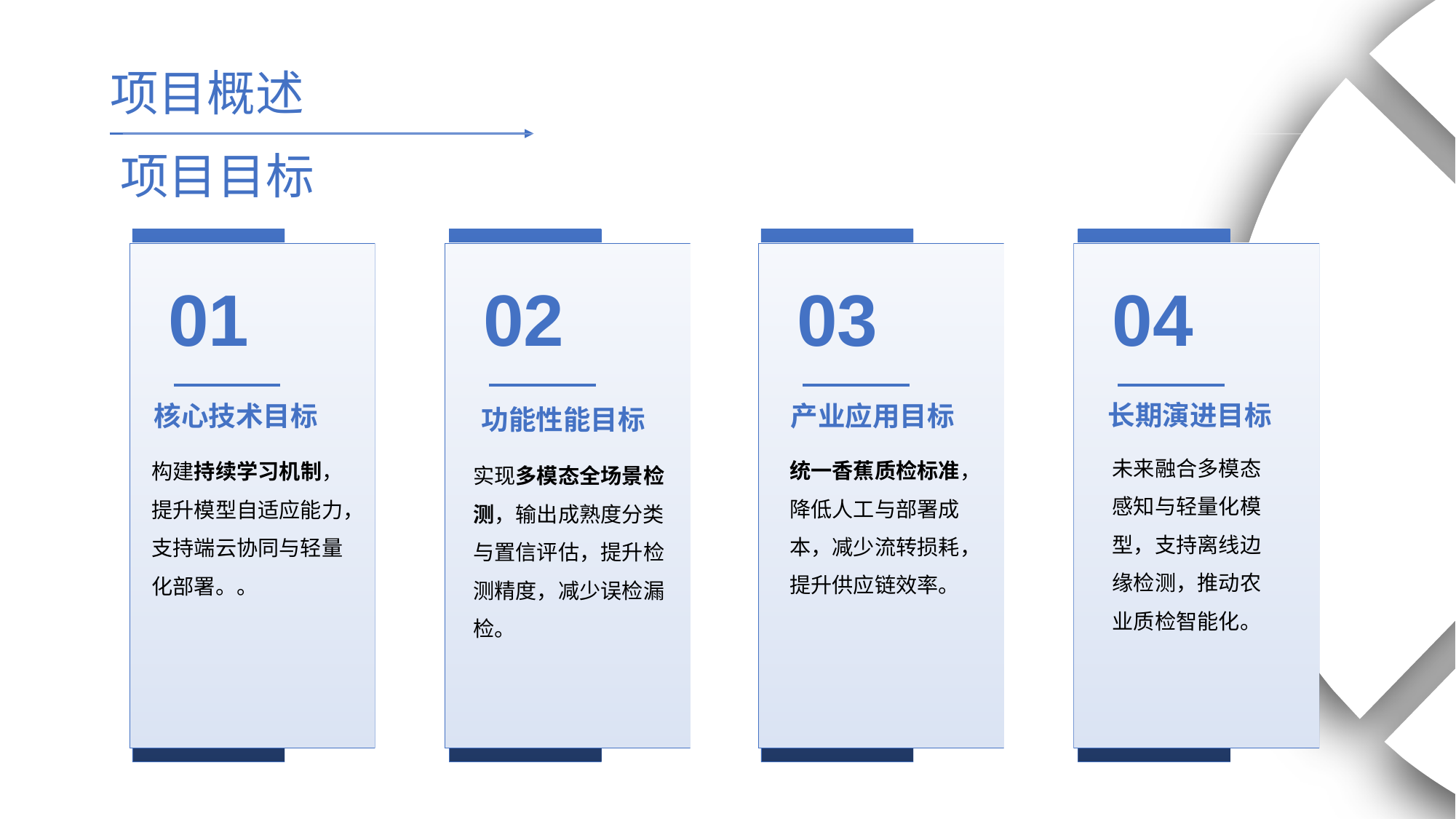

项目概述
项目目标

01
核心技术目标
构建持续学习机制，提升模型自适应能力，支持端云协同与轻量化部署。。

02
功能性能目标
实现多模态全场景检测，输出成熟度分类与置信评估，提升检测精度，减少误检漏检。

03
产业应用目标
统一香蕉质检标准，降低人工与部署成本，减少流转损耗，提升供应链效率。

04
长期演进目标
未来融合多模态感知与轻量化模型，支持离线边缘检测，推动农业质检智能化。

### Chart

| Category |
|---|